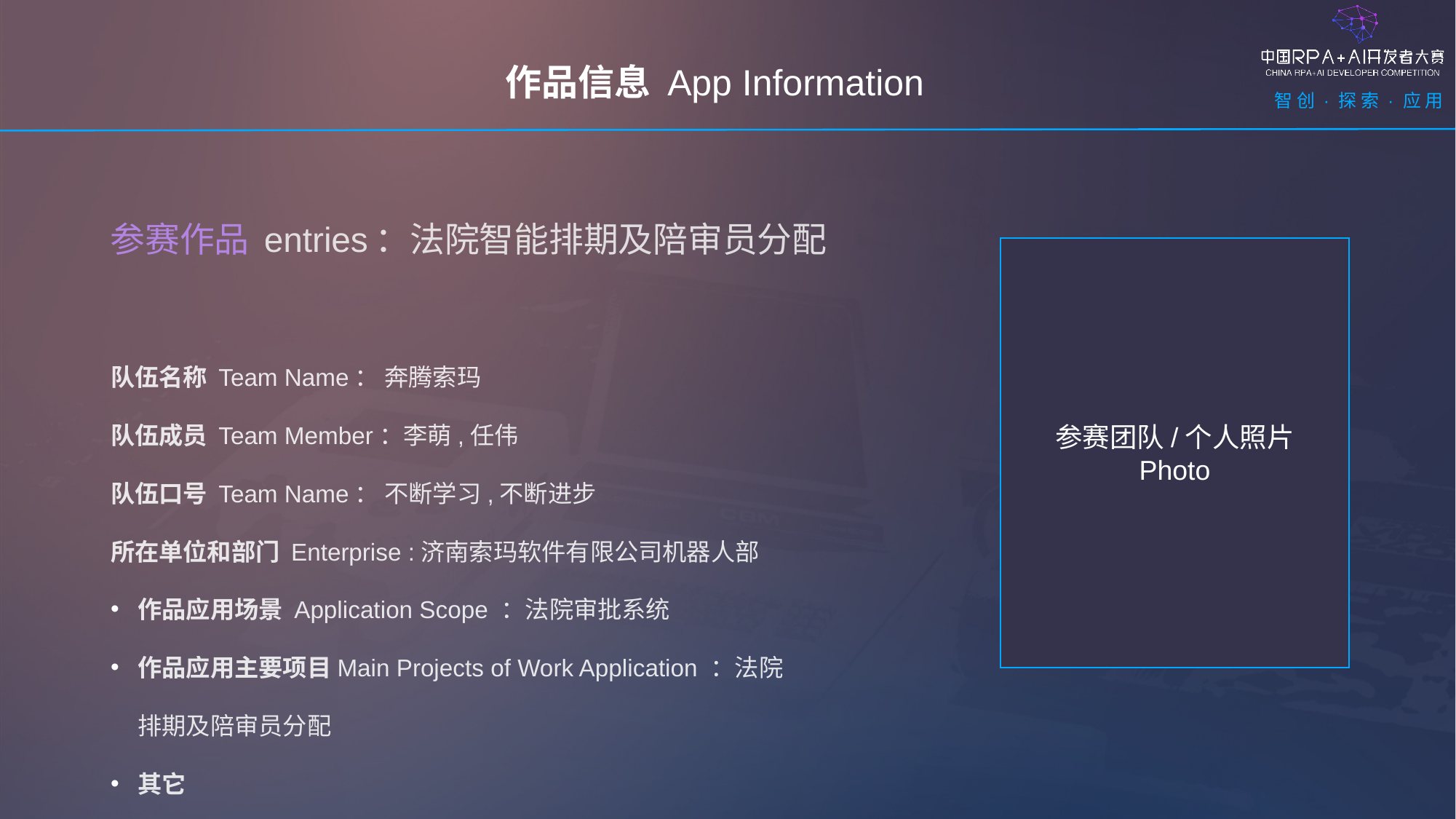

作品信息 App Information
参赛作品 entries：法院智能排期及陪审员分配
参赛团队/个人照片
Photo
队伍名称 Team Name： 奔腾索玛
队伍成员 Team Member：李萌,任伟
队伍口号 Team Name： 不断学习,不断进步
所在单位和部门 Enterprise :济南索玛软件有限公司机器人部
作品应用场景 Application Scope ：法院审批系统
作品应用主要项目Main Projects of Work Application ：法院排期及陪审员分配
其它